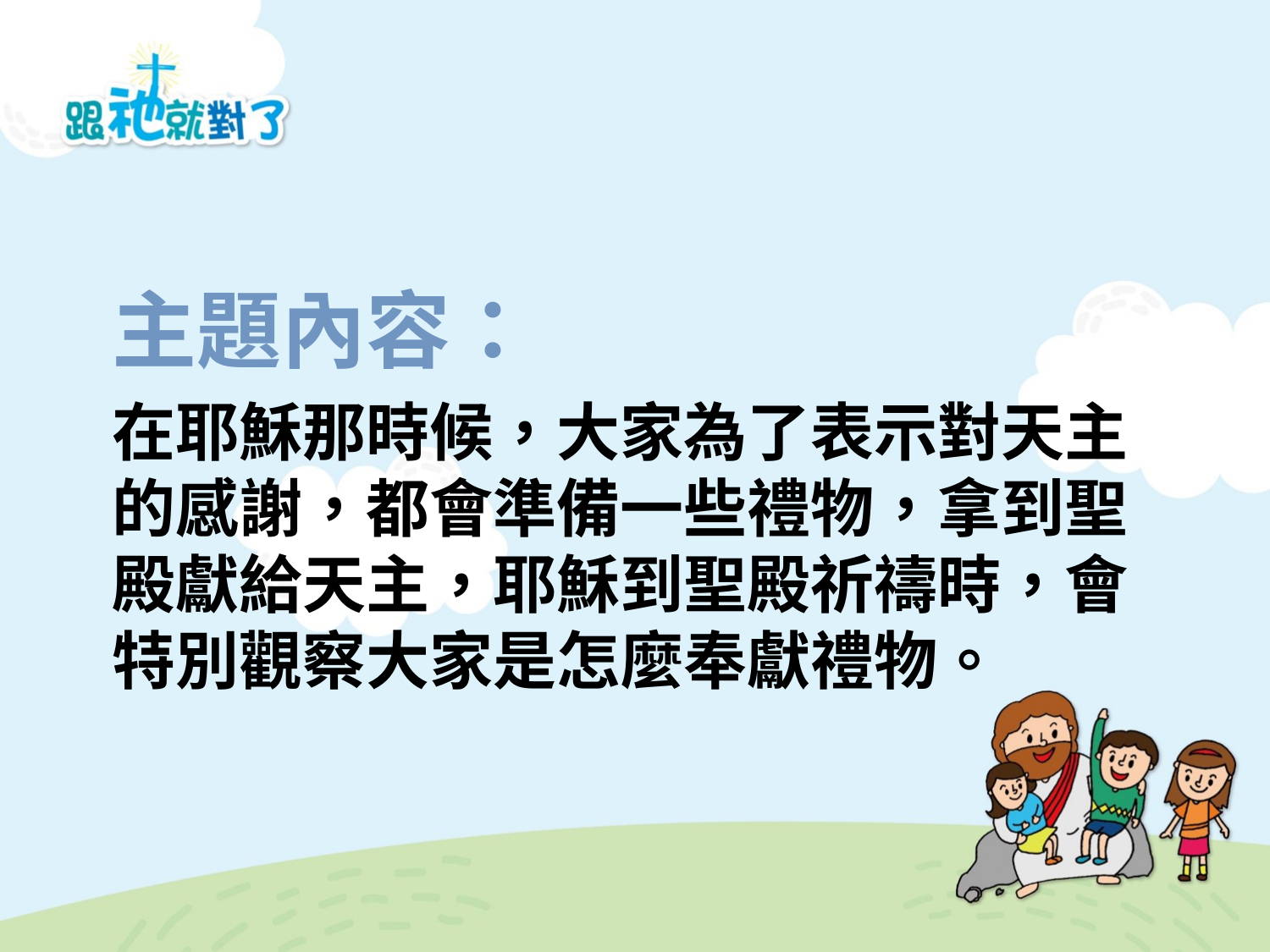

主題內容：
在耶穌那時候，大家為了表示對天主的感謝，都會準備一些禮物，拿到聖殿獻給天主，耶穌到聖殿祈禱時，會特別觀察大家是怎麼奉獻禮物。